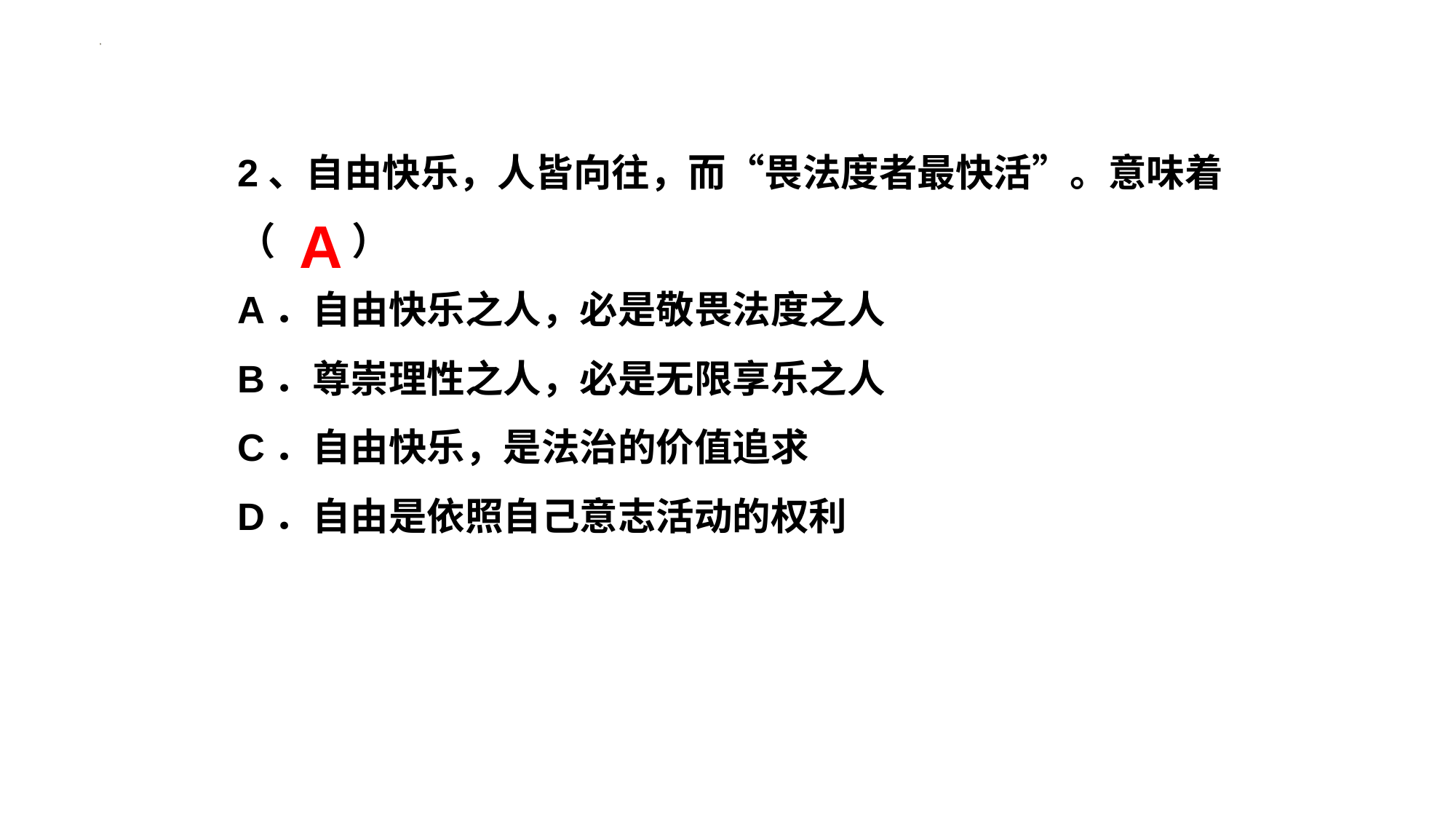

2、自由快乐，人皆向往，而“畏法度者最快活”。意味着（　　）
A．自由快乐之人，必是敬畏法度之人
B．尊崇理性之人，必是无限享乐之人
C．自由快乐，是法治的价值追求
D．自由是依照自己意志活动的权利
A